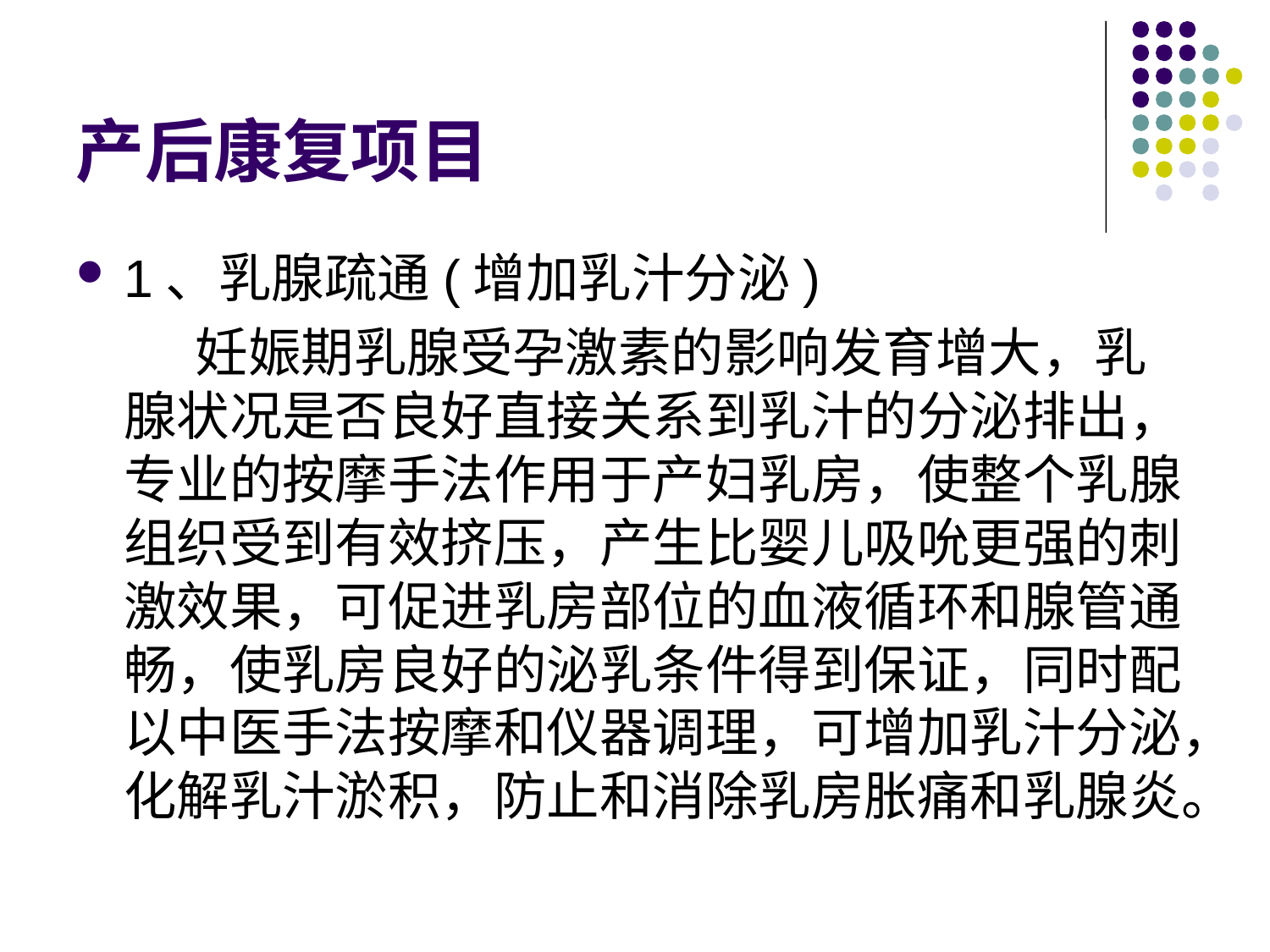

# 产后康复项目
1、乳腺疏通(增加乳汁分泌)
         妊娠期乳腺受孕激素的影响发育增大，乳腺状况是否良好直接关系到乳汁的分泌排出，专业的按摩手法作用于产妇乳房，使整个乳腺组织受到有效挤压，产生比婴儿吸吮更强的刺激效果，可促进乳房部位的血液循环和腺管通畅，使乳房良好的泌乳条件得到保证，同时配以中医手法按摩和仪器调理，可增加乳汁分泌，化解乳汁淤积，防止和消除乳房胀痛和乳腺炎。